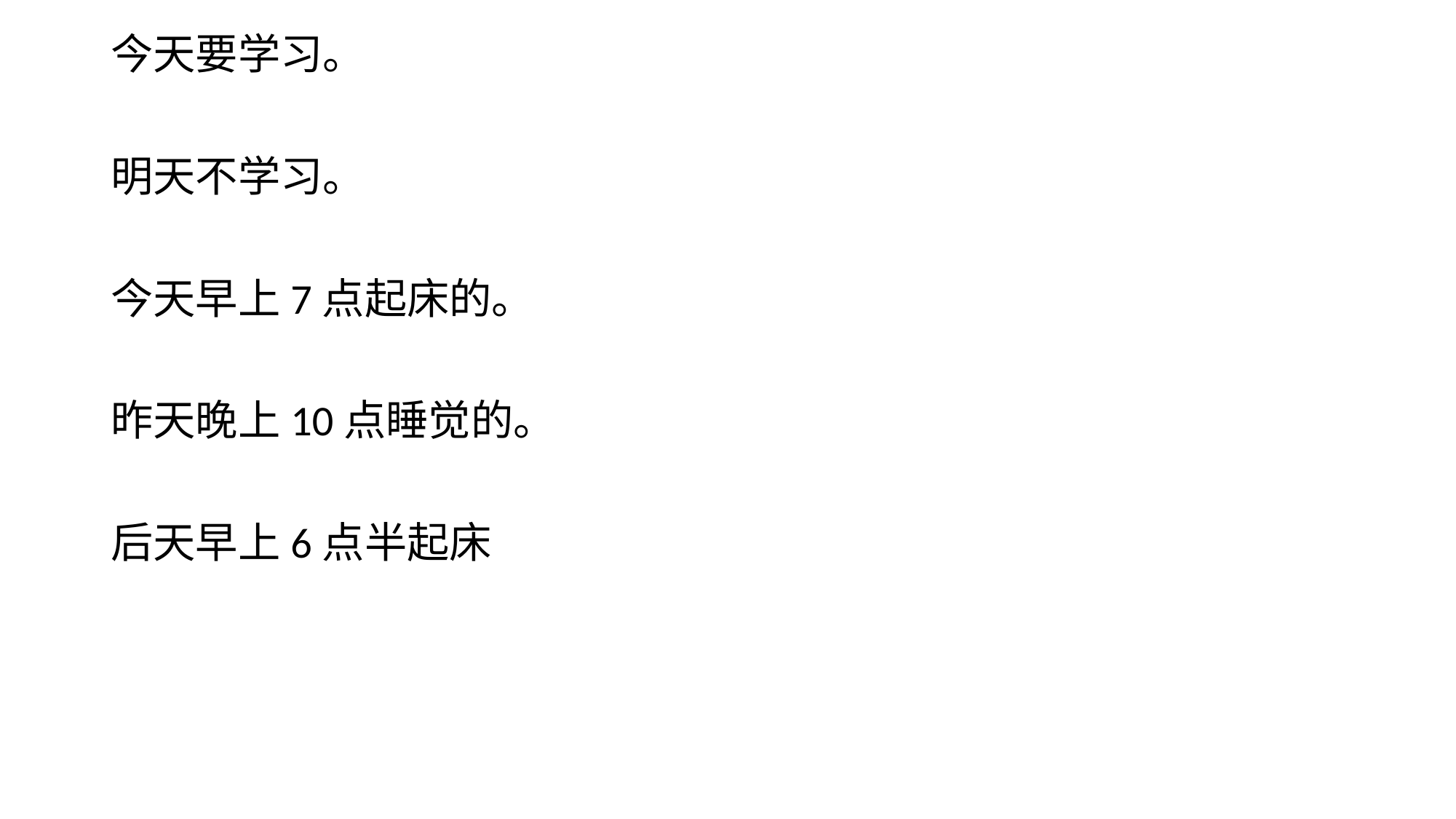

今天要学习。

明天不学习。

今天早上7点起床的。

昨天晚上10点睡觉的。

后天早上6点半起床